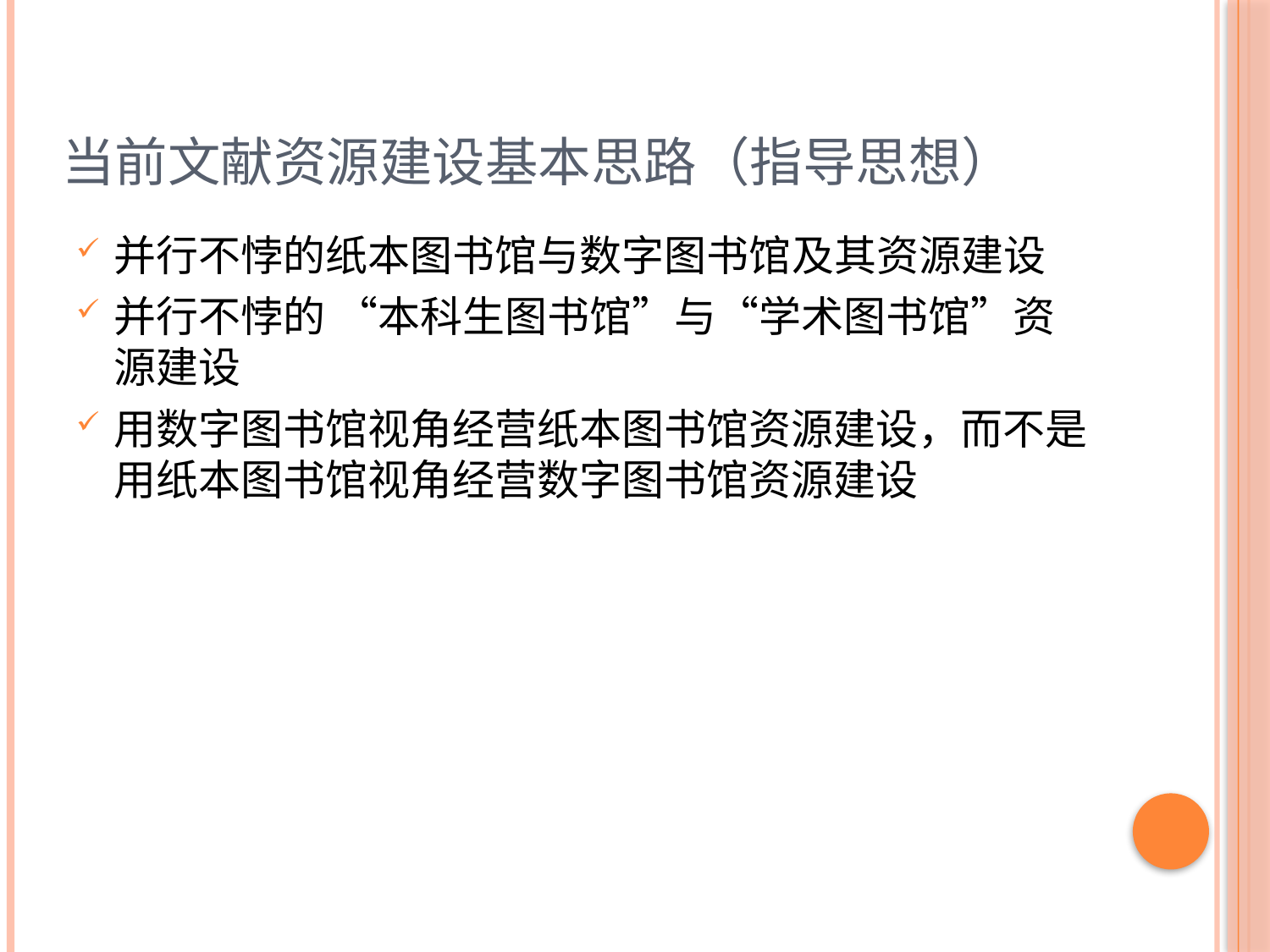

# 当前文献资源建设基本思路（指导思想）
并行不悖的纸本图书馆与数字图书馆及其资源建设
并行不悖的 “本科生图书馆”与“学术图书馆”资源建设
用数字图书馆视角经营纸本图书馆资源建设，而不是用纸本图书馆视角经营数字图书馆资源建设